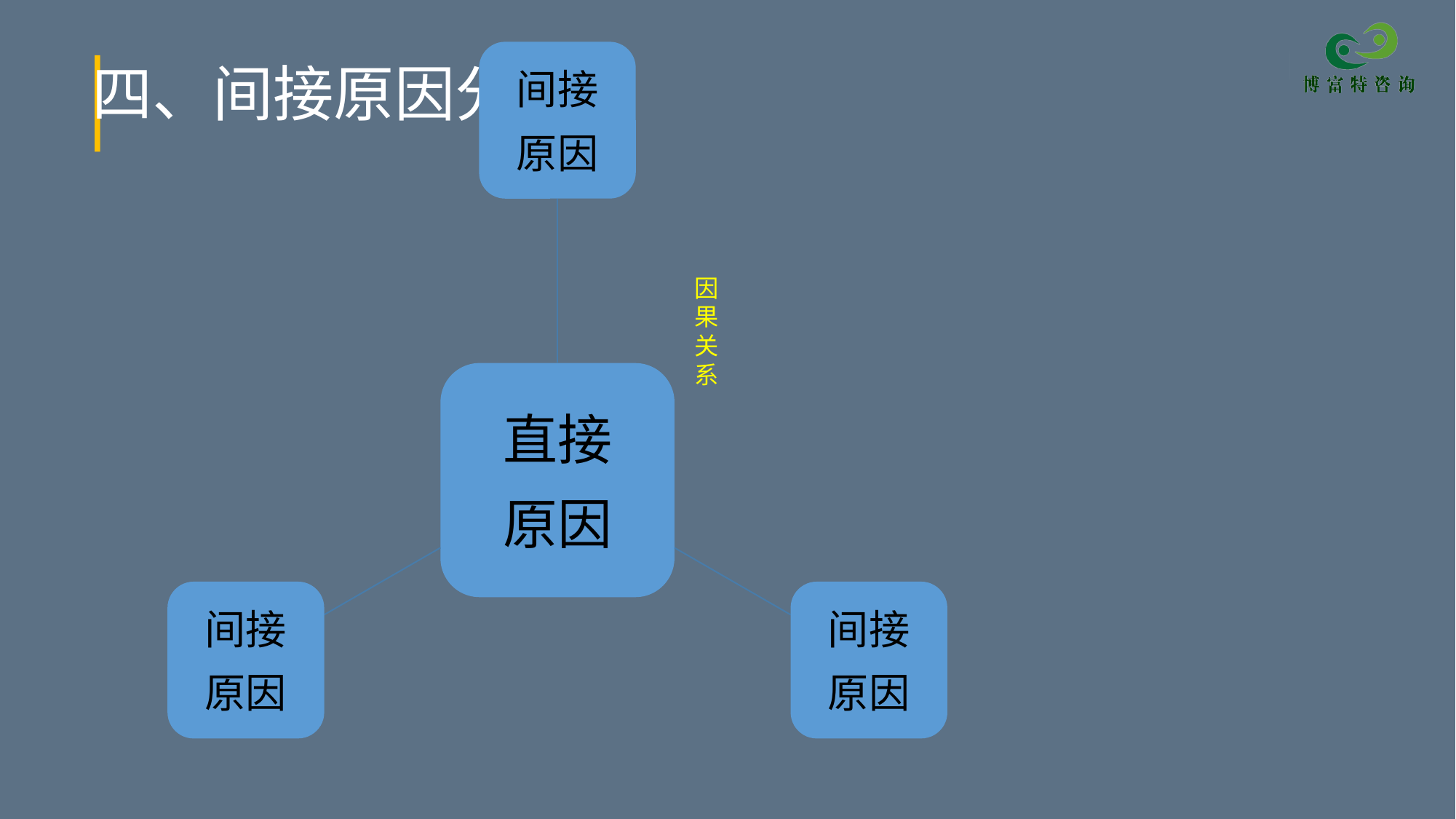

四、间接原因分析
直接
原因
间接
原因
间接
原因
间接
原因
因果关系